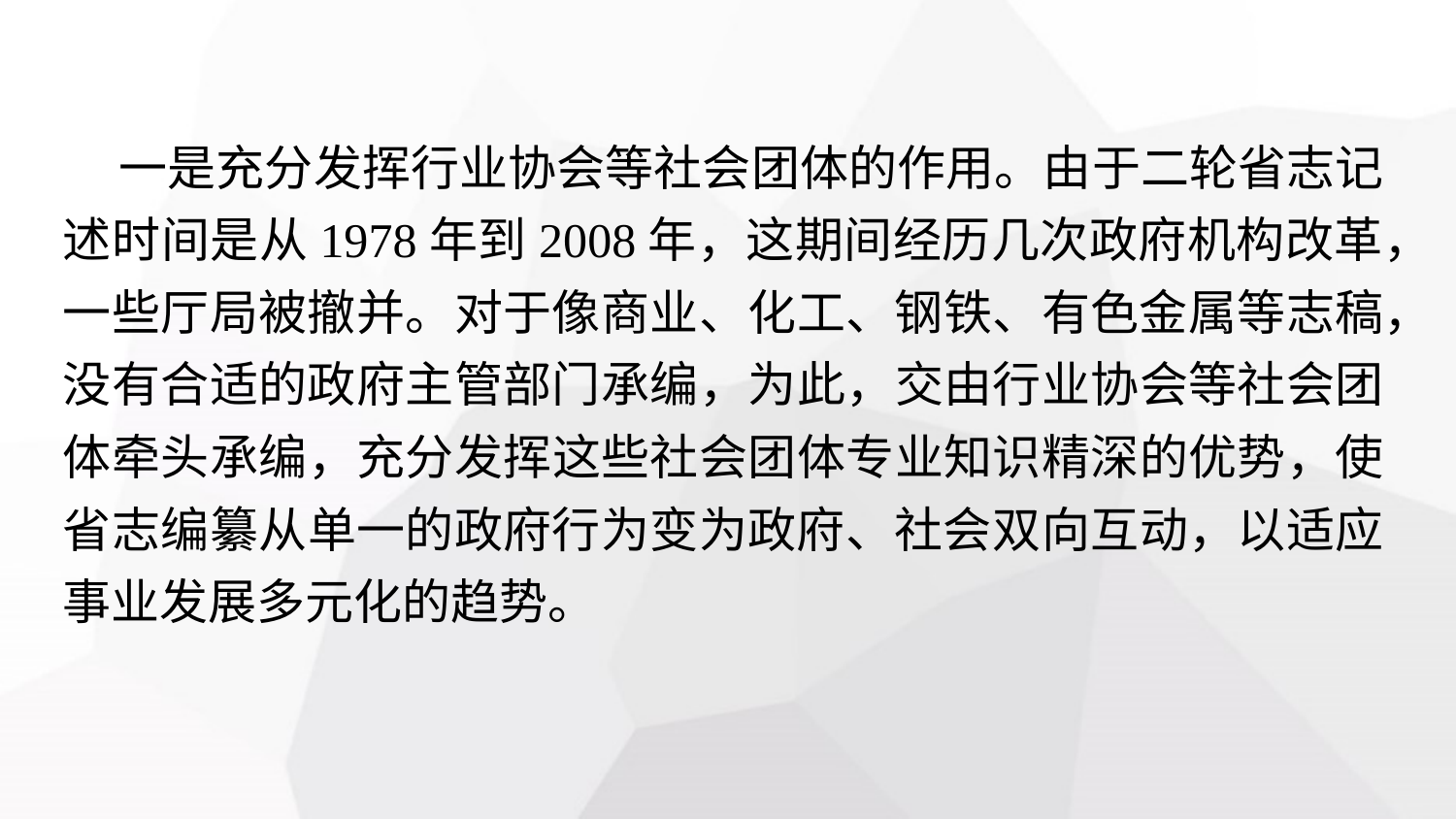

一是充分发挥行业协会等社会团体的作用。由于二轮省志记述时间是从1978年到2008年，这期间经历几次政府机构改革，一些厅局被撤并。对于像商业、化工、钢铁、有色金属等志稿，没有合适的政府主管部门承编，为此，交由行业协会等社会团体牵头承编，充分发挥这些社会团体专业知识精深的优势，使省志编纂从单一的政府行为变为政府、社会双向互动，以适应事业发展多元化的趋势。